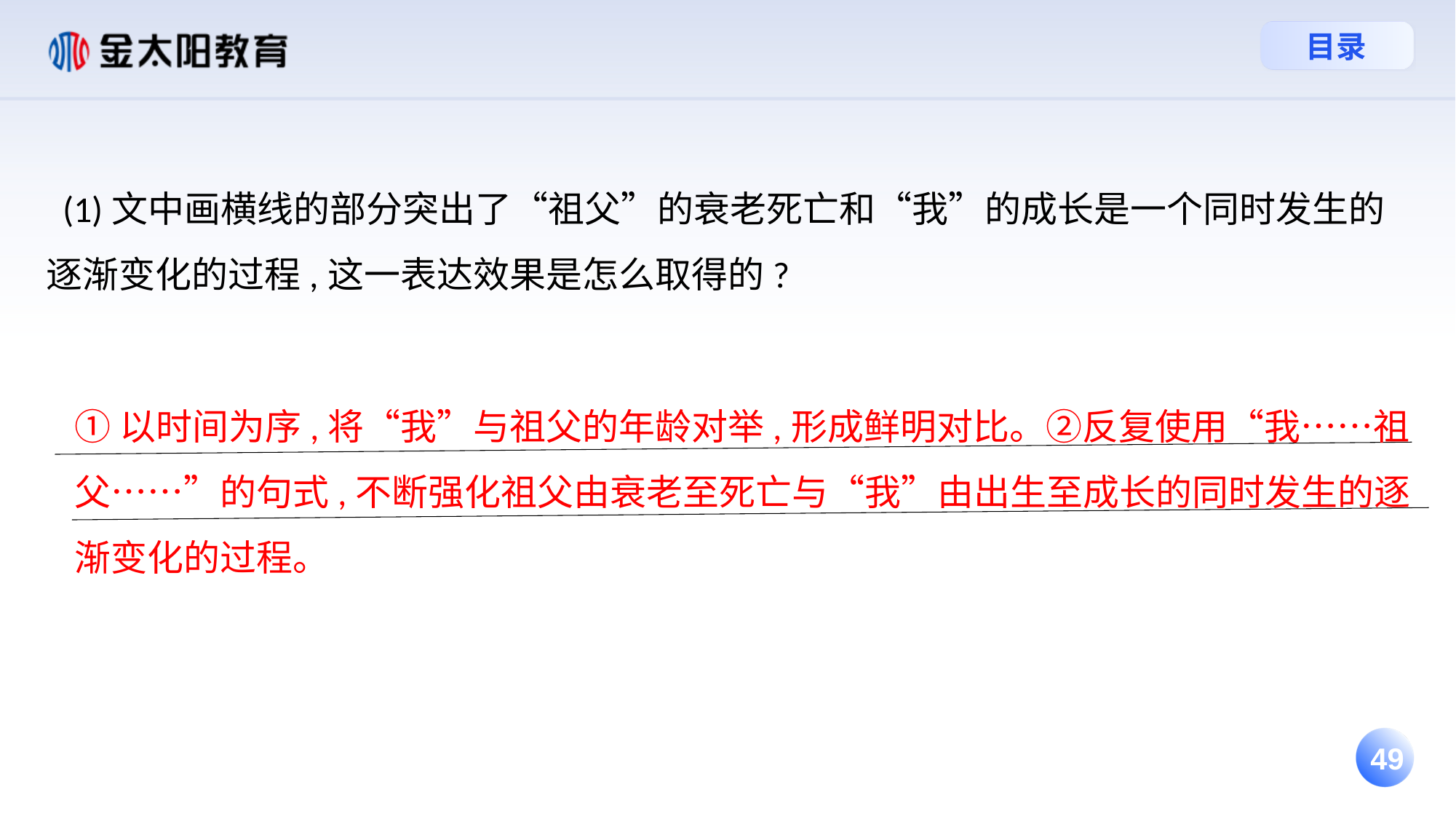

(1)文中画横线的部分突出了“祖父”的衰老死亡和“我”的成长是一个同时发生的逐渐变化的过程,这一表达效果是怎么取得的?

①以时间为序,将“我”与祖父的年龄对举,形成鲜明对比。②反复使用“我……祖父……”的句式,不断强化祖父由衰老至死亡与“我”由出生至成长的同时发生的逐渐变化的过程。